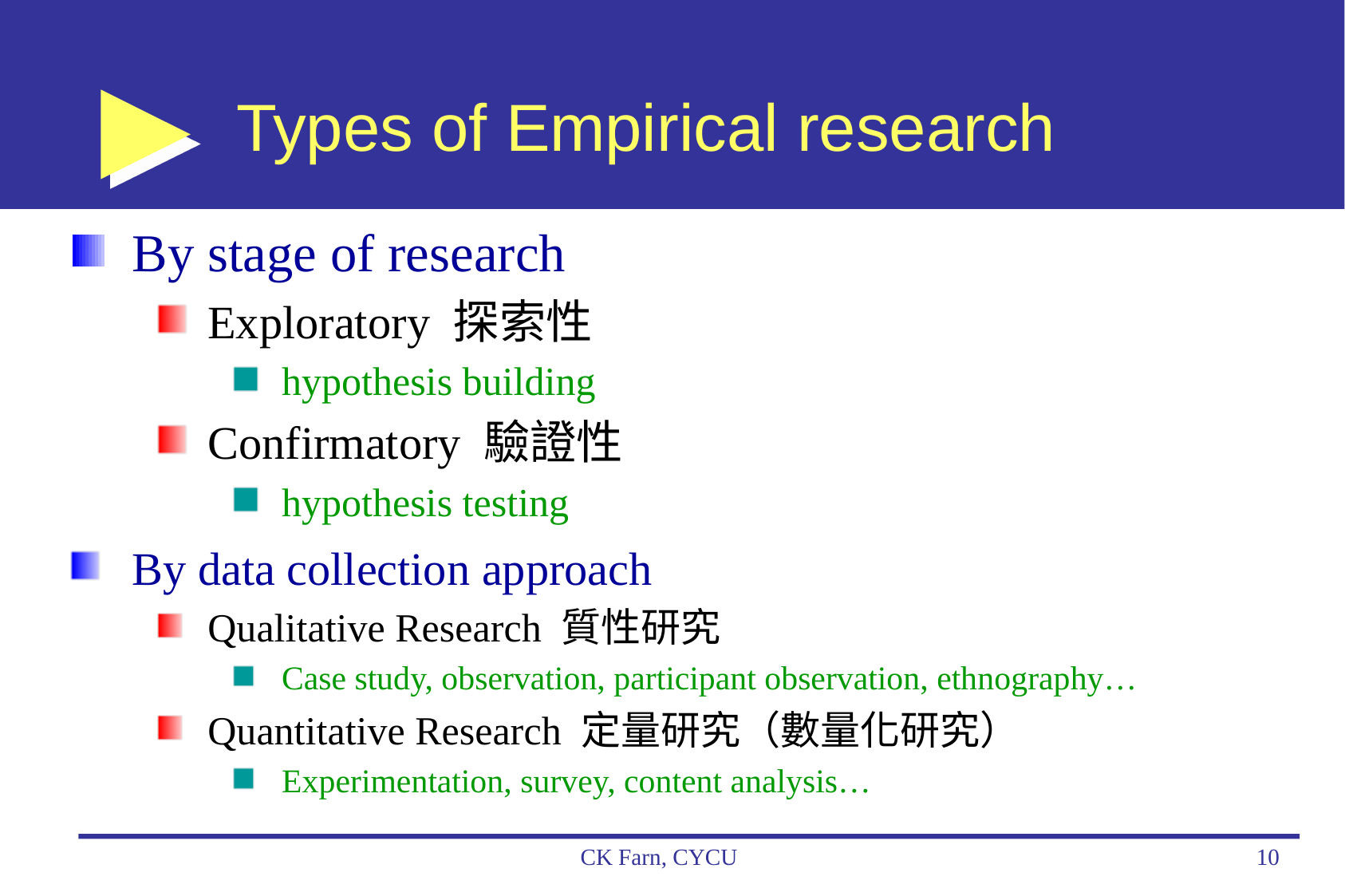

# Types of Empirical research
By stage of research
Exploratory 探索性
hypothesis building
Confirmatory 驗證性
hypothesis testing
By data collection approach
Qualitative Research 質性研究
Case study, observation, participant observation, ethnography…
Quantitative Research 定量研究（數量化研究）
Experimentation, survey, content analysis…
CK Farn, CYCU
10